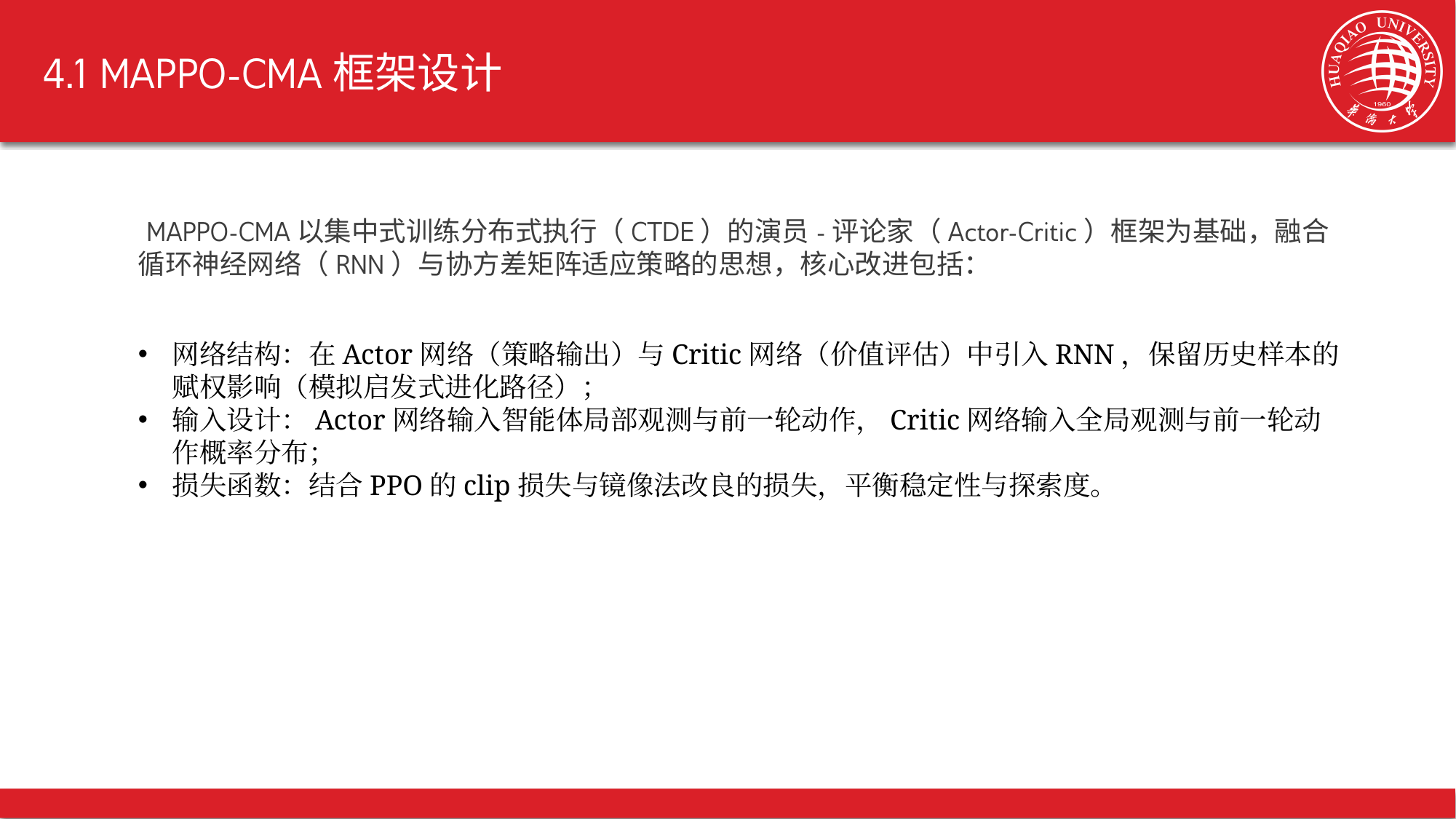

# 4.1 MAPPO-CMA框架设计

 MAPPO-CMA以集中式训练分布式执行（CTDE）的演员-评论家（Actor-Critic）框架为基础，融合循环神经网络（RNN）与协方差矩阵适应策略的思想，核心改进包括：

网络结构：在Actor网络（策略输出）与Critic网络（价值评估）中引入RNN，保留历史样本的赋权影响（模拟启发式进化路径）；
输入设计：Actor网络输入智能体局部观测与前一轮动作，Critic网络输入全局观测与前一轮动作概率分布；
损失函数：结合PPO的clip损失与镜像法改良的损失，平衡稳定性与探索度。